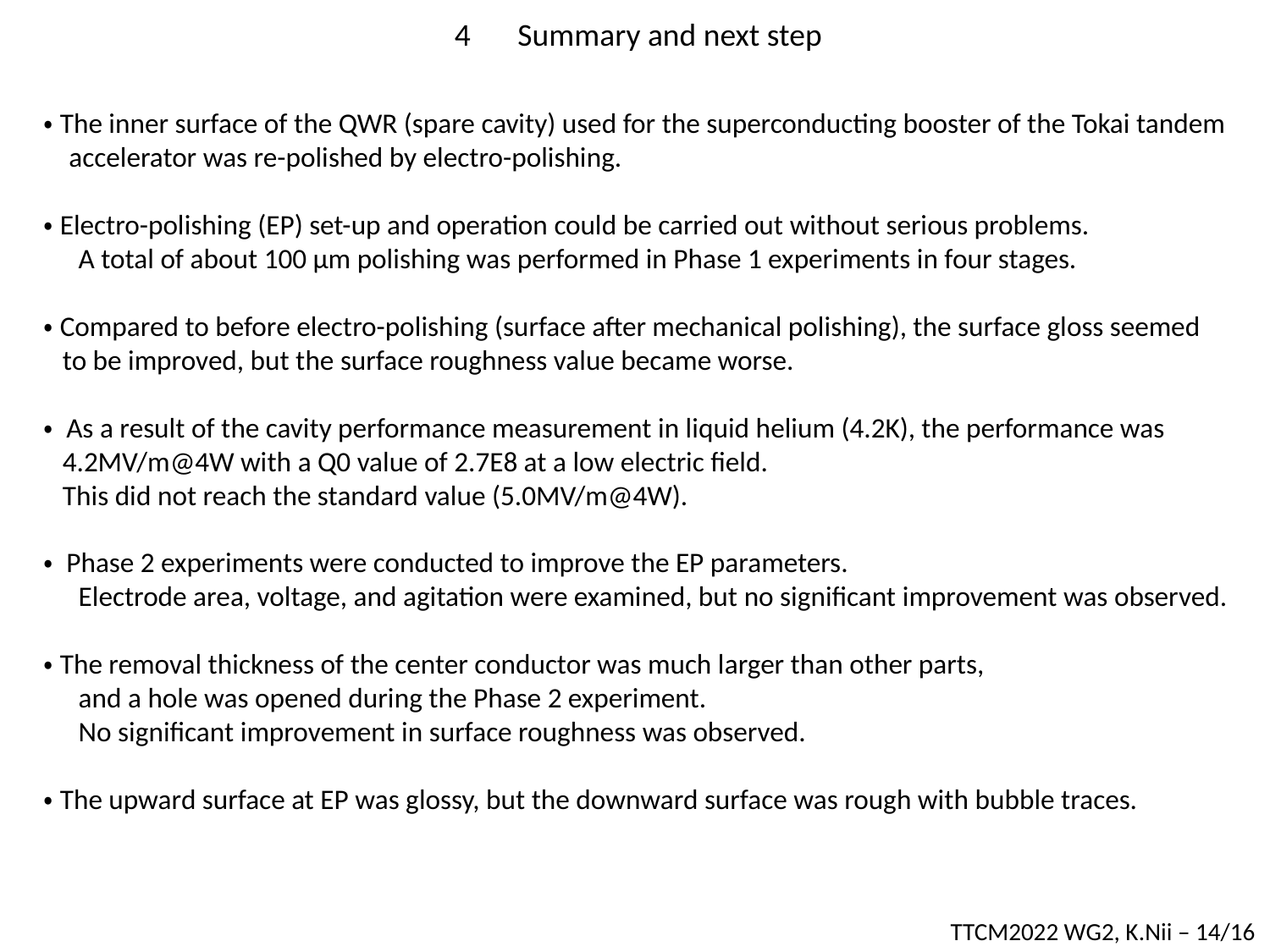

4　Summary and next step
・The inner surface of the QWR (spare cavity) used for the superconducting booster of the Tokai tandem
    accelerator was re-polished by electro-polishing.

・Electro-polishing (EP) set-up and operation could be carried out without serious problems.
　A total of about 100 μm polishing was performed in Phase 1 experiments in four stages.

・Compared to before electro-polishing (surface after mechanical polishing), the surface gloss seemed
   to be improved, but the surface roughness value became worse.

・ As a result of the cavity performance measurement in liquid helium (4.2K), the performance was
   4.2MV/m@4W with a Q0 value of 2.7E8 at a low electric field.
   This did not reach the standard value (5.0MV/m@4W).

・ Phase 2 experiments were conducted to improve the EP parameters.
　Electrode area, voltage, and agitation were examined, but no significant improvement was observed.

・The removal thickness of the center conductor was much larger than other parts,
　and a hole was opened during the Phase 2 experiment.
　No significant improvement in surface roughness was observed.

・The upward surface at EP was glossy, but the downward surface was rough with bubble traces.
TTCM2022 WG2, K.Nii – 14/16